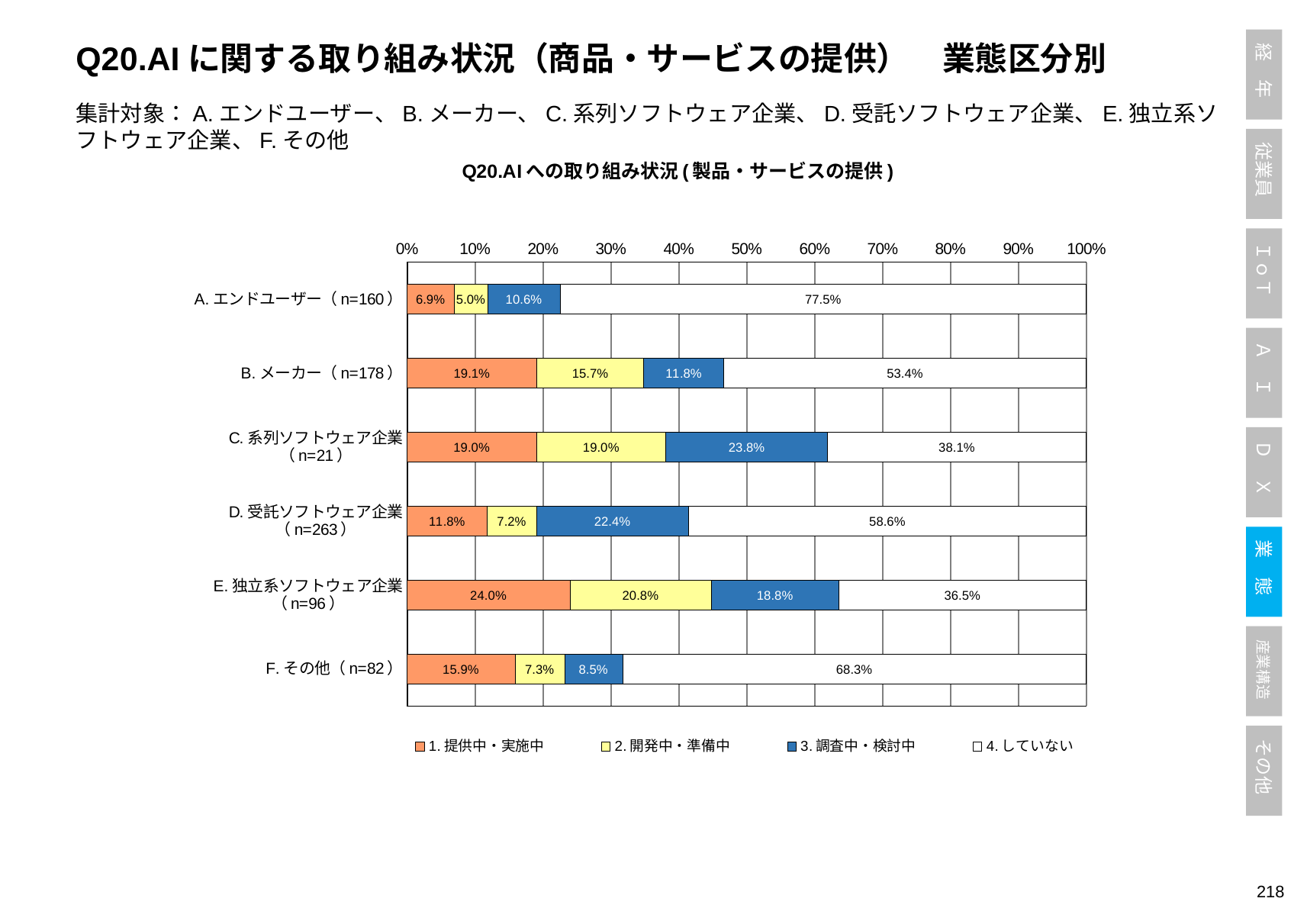

Q20.AIに関する取り組み状況（商品・サービスの提供）　業態区分別
集計対象：A.エンドユーザー、B.メーカー、C.系列ソフトウェア企業、D.受託ソフトウェア企業、E.独立系ソフトウェア企業、F.その他

### Chart: Q20.AIへの取り組み状況(製品・サービスの提供)

| Category | 1.提供中・実施中 | 2.開発中・準備中 | 3.調査中・検討中 | 4.していない |
|---|---|---|---|---|
| A.エンドユーザー（n=160） | 0.06875 | 0.05 | 0.10625 | 0.775 |
| B.メーカー（n=178） | 0.19101123595505617 | 0.15730337078651685 | 0.11797752808988764 | 0.5337078651685393 |
| C.系列ソフトウェア企業（n=21） | 0.19047619047619047 | 0.19047619047619047 | 0.23809523809523808 | 0.38095238095238093 |
| D.受託ソフトウェア企業（n=263） | 0.11787072243346007 | 0.07224334600760456 | 0.22433460076045628 | 0.5855513307984791 |
| E.独立系ソフトウェア企業（n=96） | 0.23958333333333334 | 0.20833333333333334 | 0.1875 | 0.3645833333333333 |
| F.その他（n=82） | 0.15853658536585366 | 0.07317073170731707 | 0.08536585365853659 | 0.6829268292682927 |
218